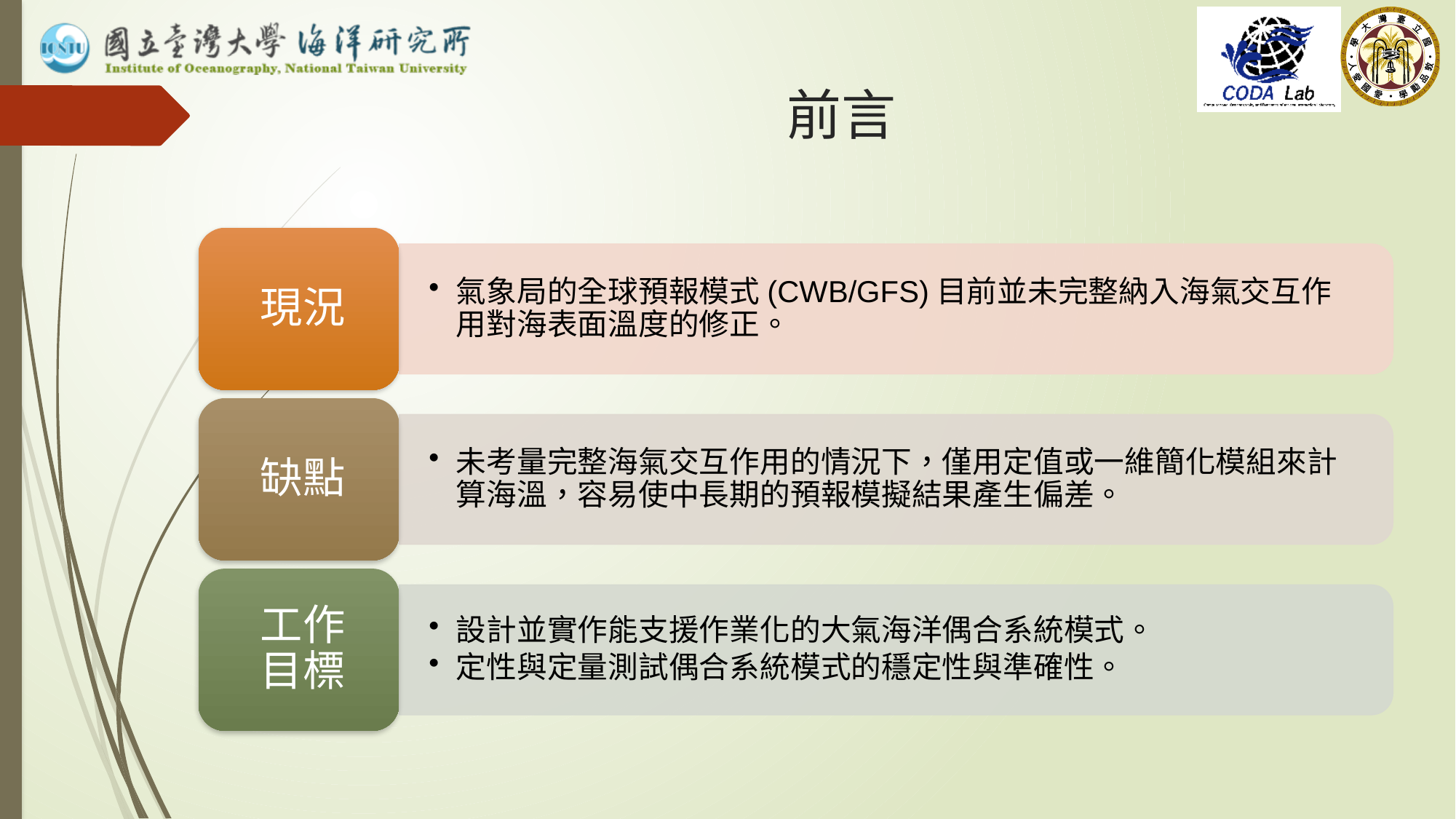

# 前言
氣象局的全球預報模式(CWB/GFS)目前並未完整納入海氣交互作用對海表面溫度的修正。
現況
未考量完整海氣交互作用的情況下，僅用定值或一維簡化模組來計算海溫，容易使中長期的預報模擬結果產生偏差。
缺點
設計並實作能支援作業化的大氣海洋偶合系統模式。
定性與定量測試偶合系統模式的穩定性與準確性。
工作
目標